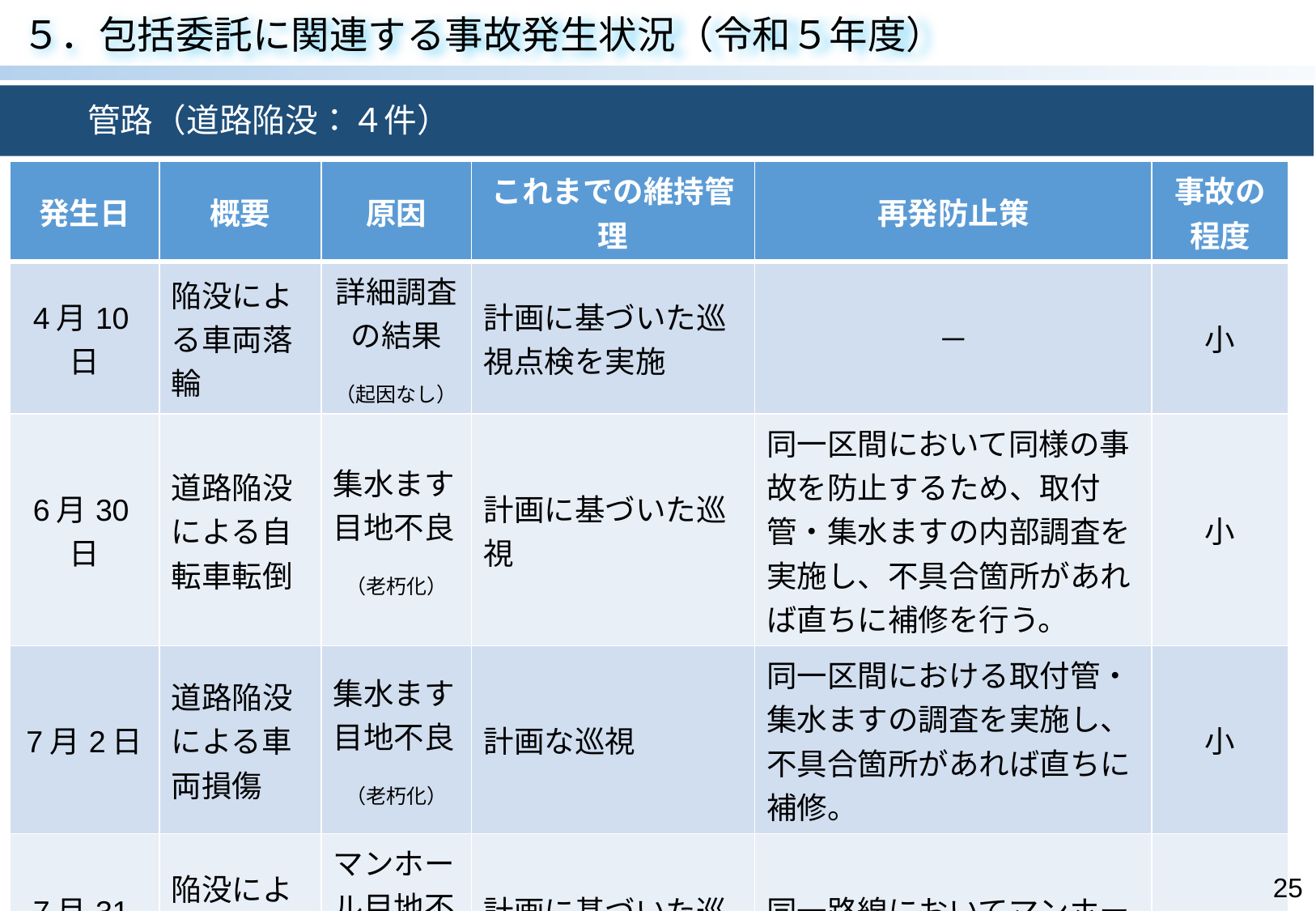

５．包括委託に関連する事故発生状況（令和５年度）
　　管路（道路陥没：４件）
| 発生日 | 概要 | 原因 | これまでの維持管理 | 再発防止策 | 事故の程度 |
| --- | --- | --- | --- | --- | --- |
| 4月10日 | 陥没による車両落輪 | 詳細調査の結果 （起因なし） | 計画に基づいた巡視点検を実施 | － | 小 |
| 6月30日 | 道路陥没による自転車転倒 | 集水ます目地不良 （老朽化） | 計画に基づいた巡視 | 同一区間において同様の事故を防止するため、取付管・集水ますの内部調査を実施し、不具合箇所があれば直ちに補修を行う。 | 小 |
| 7月2日 | 道路陥没による車両損傷 | 集水ます目地不良 （老朽化） | 計画な巡視 | 同一区間における取付管・集水ますの調査を実施し、不具合箇所があれば直ちに補修。 | 小 |
| 7月31日 | 陥没による車両損傷 | マンホール目地不良 （老朽化） | 計画に基づいた巡視 | 同一路線においてマンホールの内部点検。 | 小 |
25